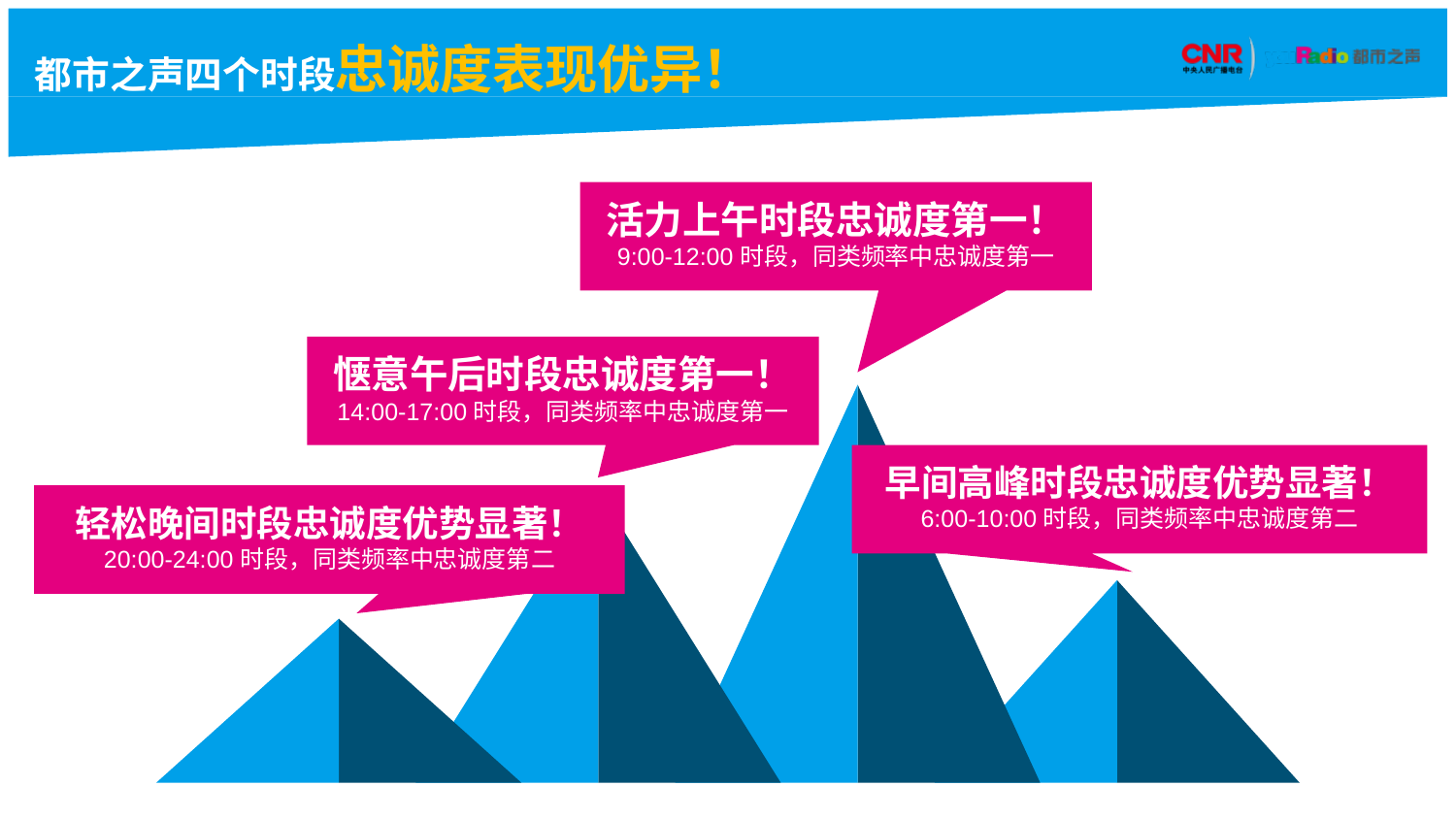

# 都市之声四个时段忠诚度表现优异！

活力上午时段忠诚度第一！
9:00-12:00时段，同类频率中忠诚度第一

惬意午后时段忠诚度第一！
14:00-17:00时段，同类频率中忠诚度第一

早间高峰时段忠诚度优势显著！
6:00-10:00时段，同类频率中忠诚度第二

轻松晚间时段忠诚度优势显著！
20:00-24:00时段，同类频率中忠诚度第二